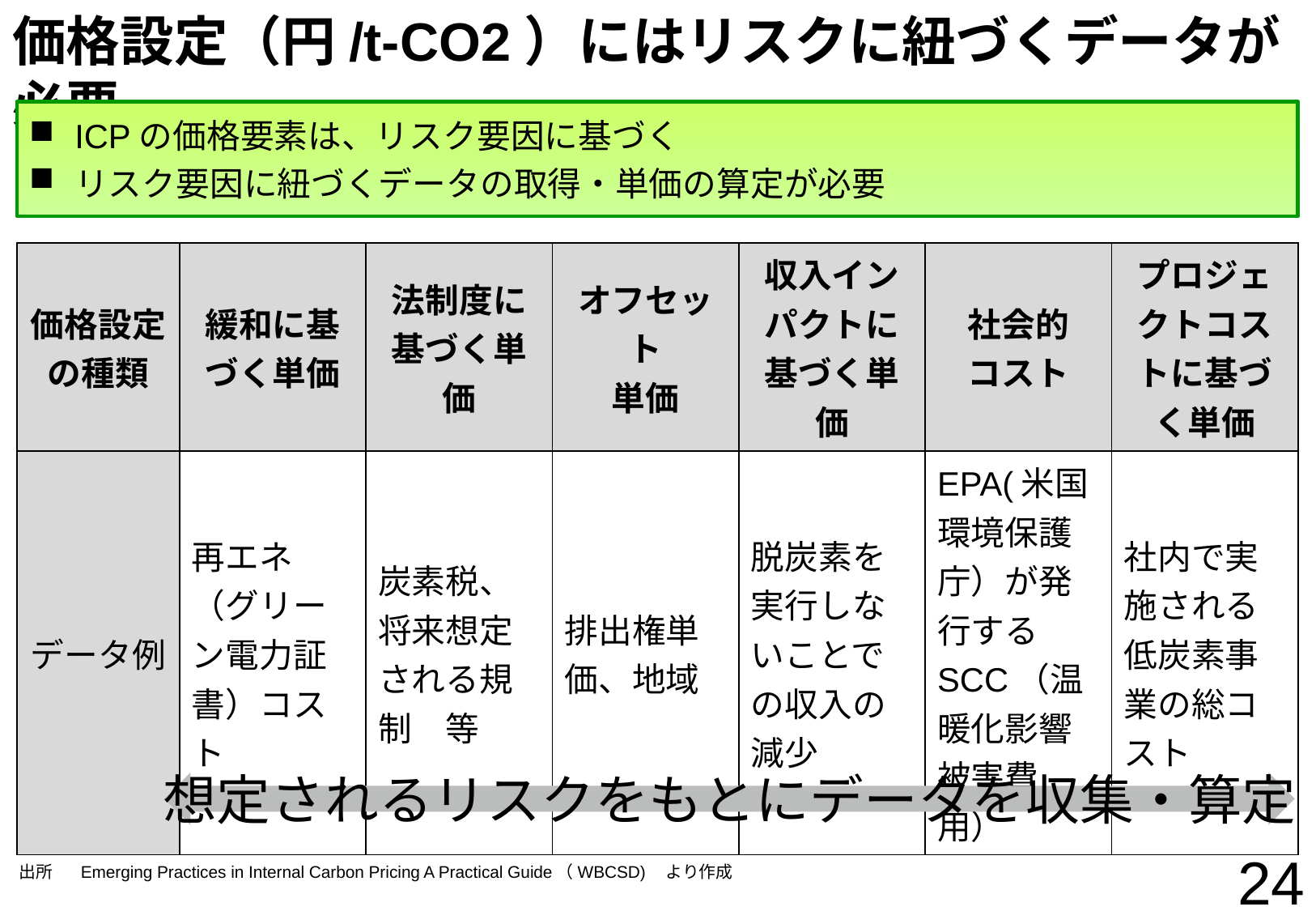

# 価格設定（円/t-CO2）にはリスクに紐づくデータが必要
ICPの価格要素は、リスク要因に基づく
リスク要因に紐づくデータの取得・単価の算定が必要

| 価格設定の種類 | 緩和に基づく単価 | 法制度に基づく単価 | オフセット 単価 | 収入インパクトに基づく単価 | 社会的 コスト | プロジェクトコストに基づく単価 |
| --- | --- | --- | --- | --- | --- | --- |
| データ例 | 再エネ（グリーン電力証書）コスト | 炭素税、将来想定される規制　等 | 排出権単価、地域 | 脱炭素を実行しないことでの収入の減少 | EPA(米国環境保護庁）が発行するSCC（温暖化影響被害費用） | 社内で実施される低炭素事業の総コスト |
想定されるリスクをもとにデータを収集・算定
24
| 出所 | Emerging Practices in Internal Carbon Pricing A Practical Guide（WBCSD)　より作成 |
| --- | --- |